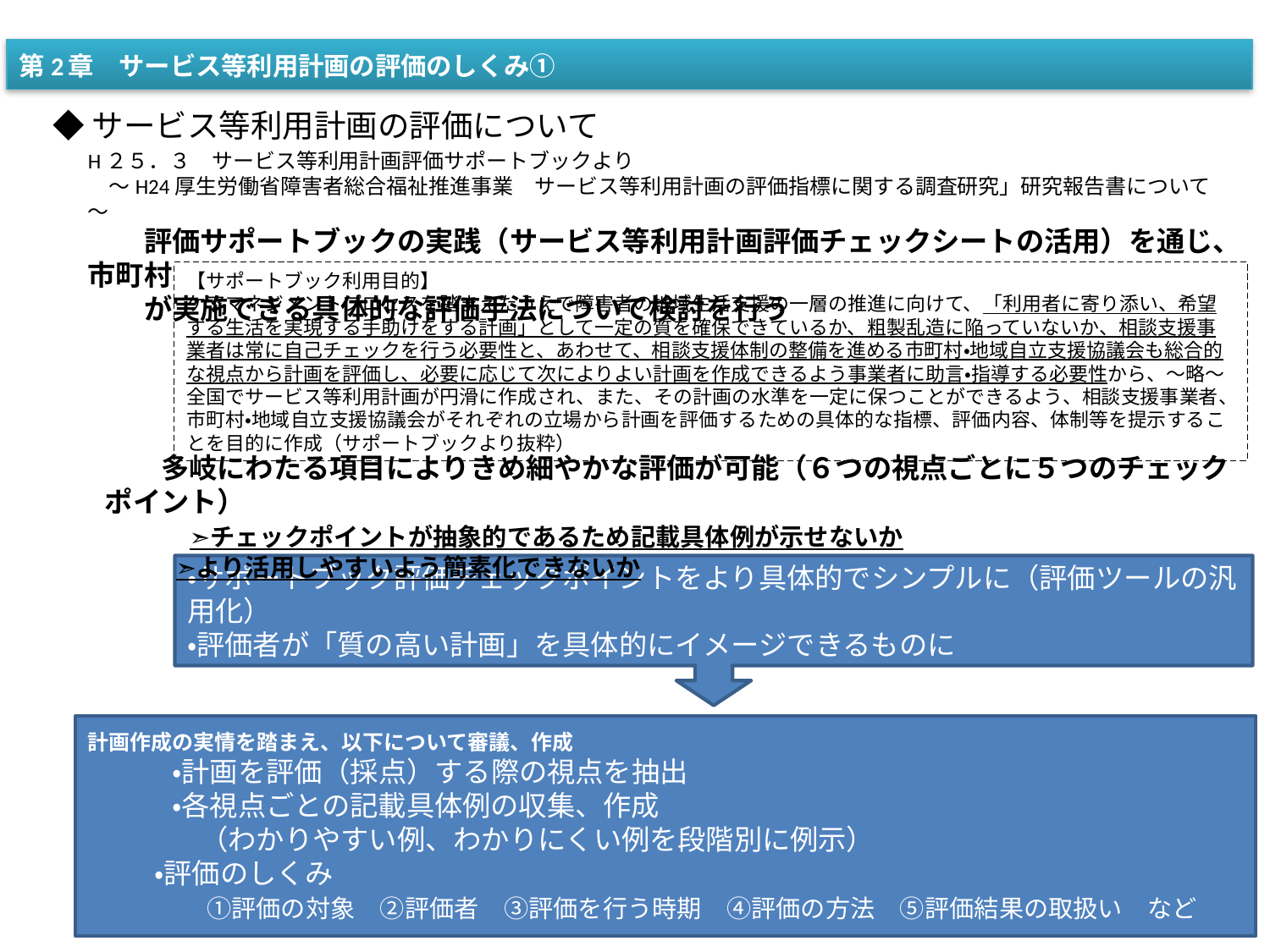

第2章　サービス等利用計画の評価のしくみ①
◆サービス等利用計画の評価について
H２５．３　サービス等利用計画評価サポートブックより
　～H24厚生労働省障害者総合福祉推進事業　サービス等利用計画の評価指標に関する調査研究」研究報告書について～
　　評価サポートブックの実践（サービス等利用計画評価チェックシートの活用）を通じ、市町村
　　が実施できる具体的な評価手法について検討を行う

【サポートブック利用目的】
ケアマネジメントプロセスを踏まえたうえで障害者の地域生活支援の一層の推進に向けて、「利用者に寄り添い、希望する生活を実現する手助けをする計画」として一定の質を確保できているか、粗製乱造に陥っていないか、相談支援事業者は常に自己チェックを行う必要性と、あわせて、相談支援体制の整備を進める市町村・地域自立支援協議会も総合的な視点から計画を評価し、必要に応じて次によりよい計画を作成できるよう事業者に助言・指導する必要性から、～略～全国でサービス等利用計画が円滑に作成され、また、その計画の水準を一定に保つことができるよう、相談支援事業者、市町村・地域自立支援協議会がそれぞれの立場から計画を評価するための具体的な指標、評価内容、体制等を提示することを目的に作成（サポートブックより抜粋）
　　多岐にわたる項目によりきめ細やかな評価が可能（６つの視点ごとに５つのチェックポイント）
　　　➣チェックポイントが抽象的であるため記載具体例が示せないか
      　 ➣より活用しやすいよう簡素化できないか
・サポートブック評価チェックポイントをより具体的でシンプルに（評価ツールの汎用化）
・評価者が「質の高い計画」を具体的にイメージできるものに
計画作成の実情を踏まえ、以下について審議、作成
　　　・計画を評価（採点）する際の視点を抽出
　　　・各視点ごとの記載具体例の収集、作成
　　　　（わかりやすい例、わかりにくい例を段階別に例示）
     　・評価のしくみ
　　　　 ①評価の対象　②評価者　③評価を行う時期　④評価の方法　⑤評価結果の取扱い　など
2